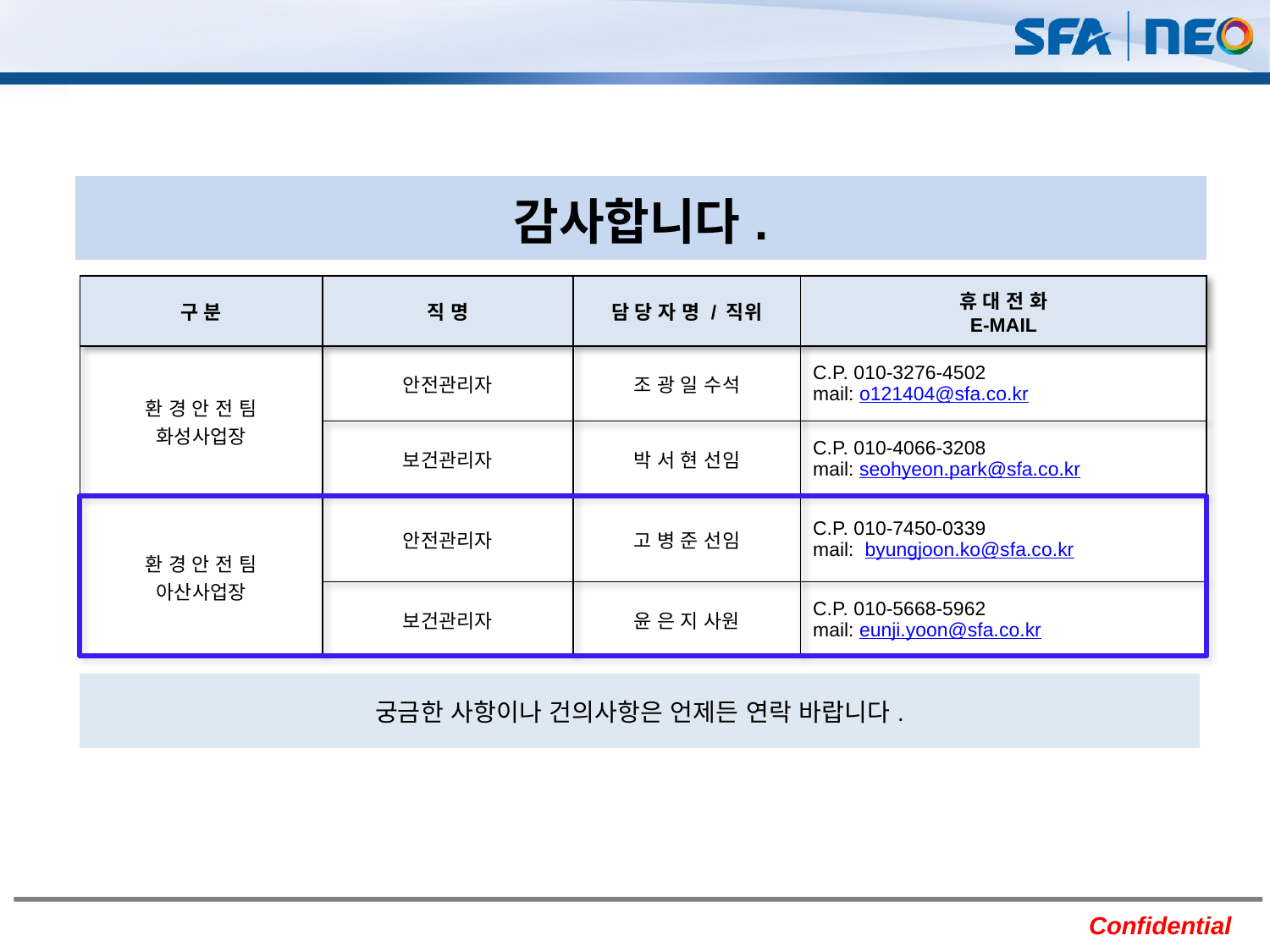

| 감사합니다. |
| --- |
| 구 분 | 직 명 | 담 당 자 명 / 직위 | 휴 대 전 화 E-MAIL |
| --- | --- | --- | --- |
| 환 경 안 전 팀 화성사업장 | 안전관리자 | 조 광 일 수석 | C.P. 010-3276-4502 mail: o121404@sfa.co.kr |
|  | 보건관리자 | 박 서 현 선임 | C.P. 010-4066-3208 mail: seohyeon.park@sfa.co.kr |
| 환 경 안 전 팀 아산사업장 | 안전관리자 | 고 병 준 선임 | C.P. 010-7450-0339 mail: byungjoon.ko@sfa.co.kr |
|  | 보건관리자 | 윤 은 지 사원 | C.P. 010-5668-5962 mail: eunji.yoon@sfa.co.kr |

| 궁금한 사항이나 건의사항은 언제든 연락 바랍니다. |
| --- |
|  |
| --- |